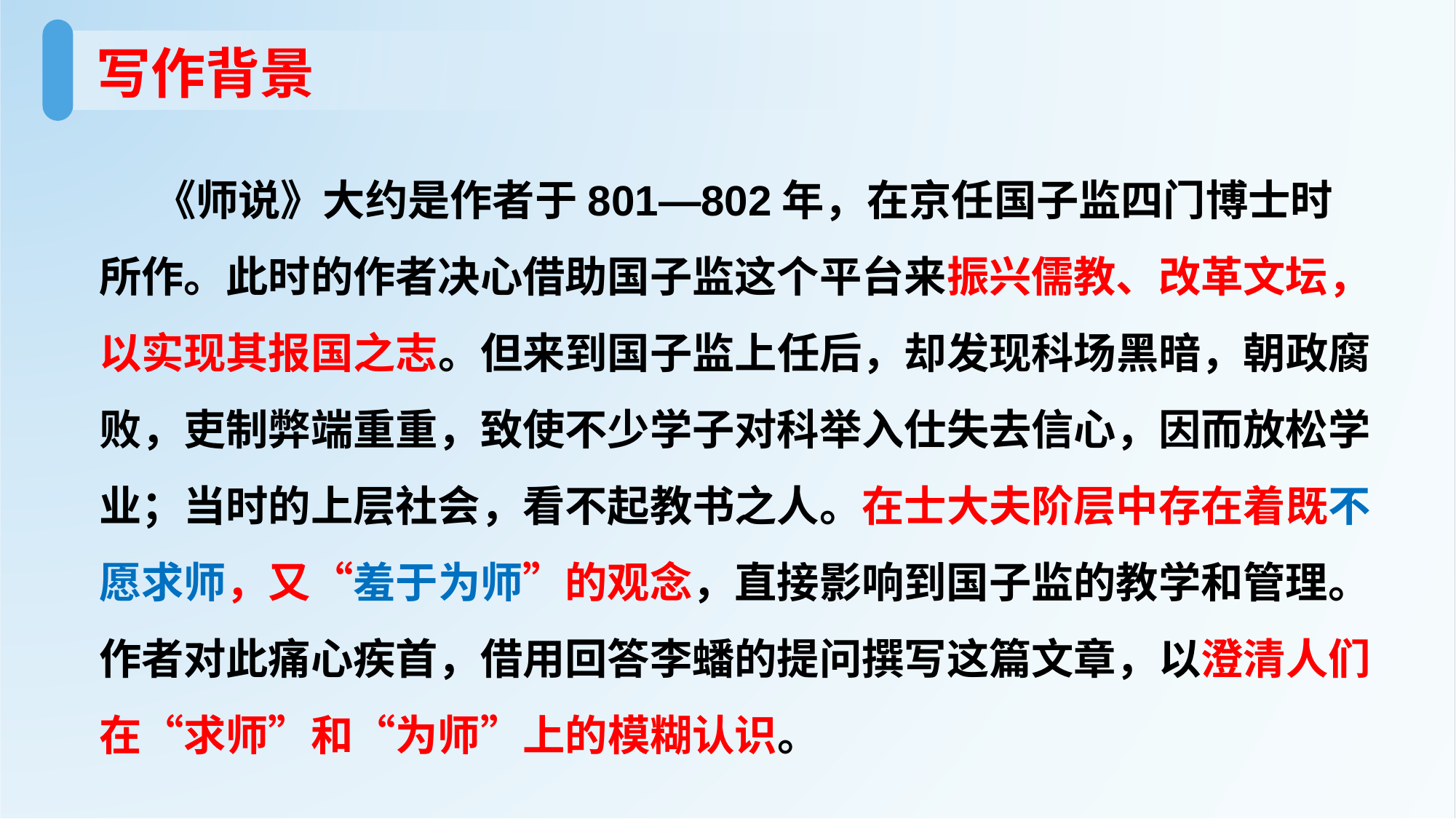

写作背景
《师说》大约是作者于801—802年，在京任国子监四门博士时所作。此时的作者决心借助国子监这个平台来振兴儒教、改革文坛，以实现其报国之志。但来到国子监上任后，却发现科场黑暗，朝政腐败，吏制弊端重重，致使不少学子对科举入仕失去信心，因而放松学业；当时的上层社会，看不起教书之人。在士大夫阶层中存在着既不愿求师，又“羞于为师”的观念，直接影响到国子监的教学和管理。作者对此痛心疾首，借用回答李蟠的提问撰写这篇文章，以澄清人们在“求师”和“为师”上的模糊认识。